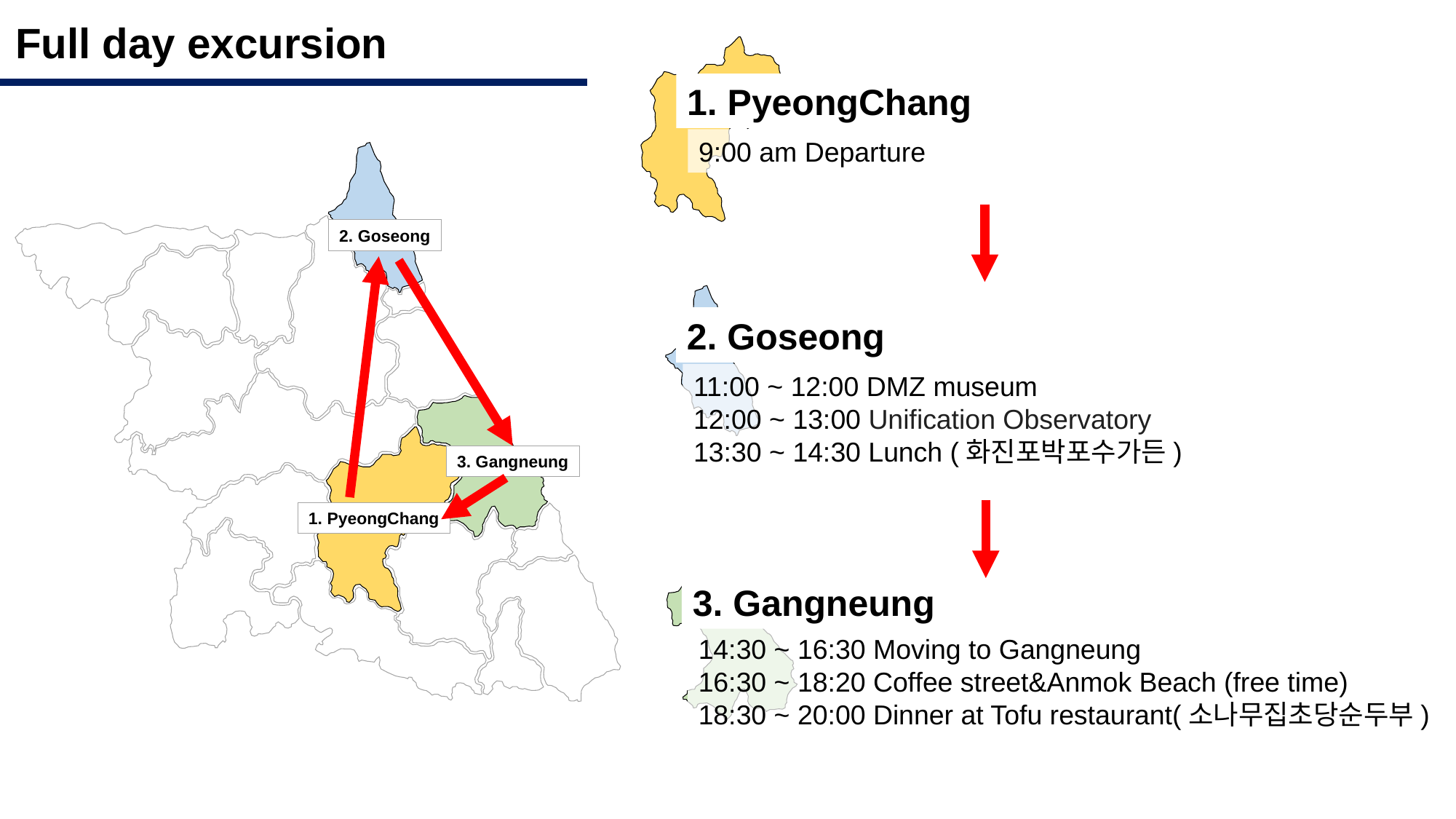

# Full day excursion

1. PyeongChang
9:00 am Departure

2. Goseong
3. Gangneung
1. PyeongChang

2. Goseong
11:00 ~ 12:00 DMZ museum
12:00 ~ 13:00 Unification Observatory
13:30 ~ 14:30 Lunch (화진포박포수가든)
3. Gangneung
14:30 ~ 16:30 Moving to Gangneung
16:30 ~ 18:20 Coffee street&Anmok Beach (free time)
18:30 ~ 20:00 Dinner at Tofu restaurant(소나무집초당순두부)